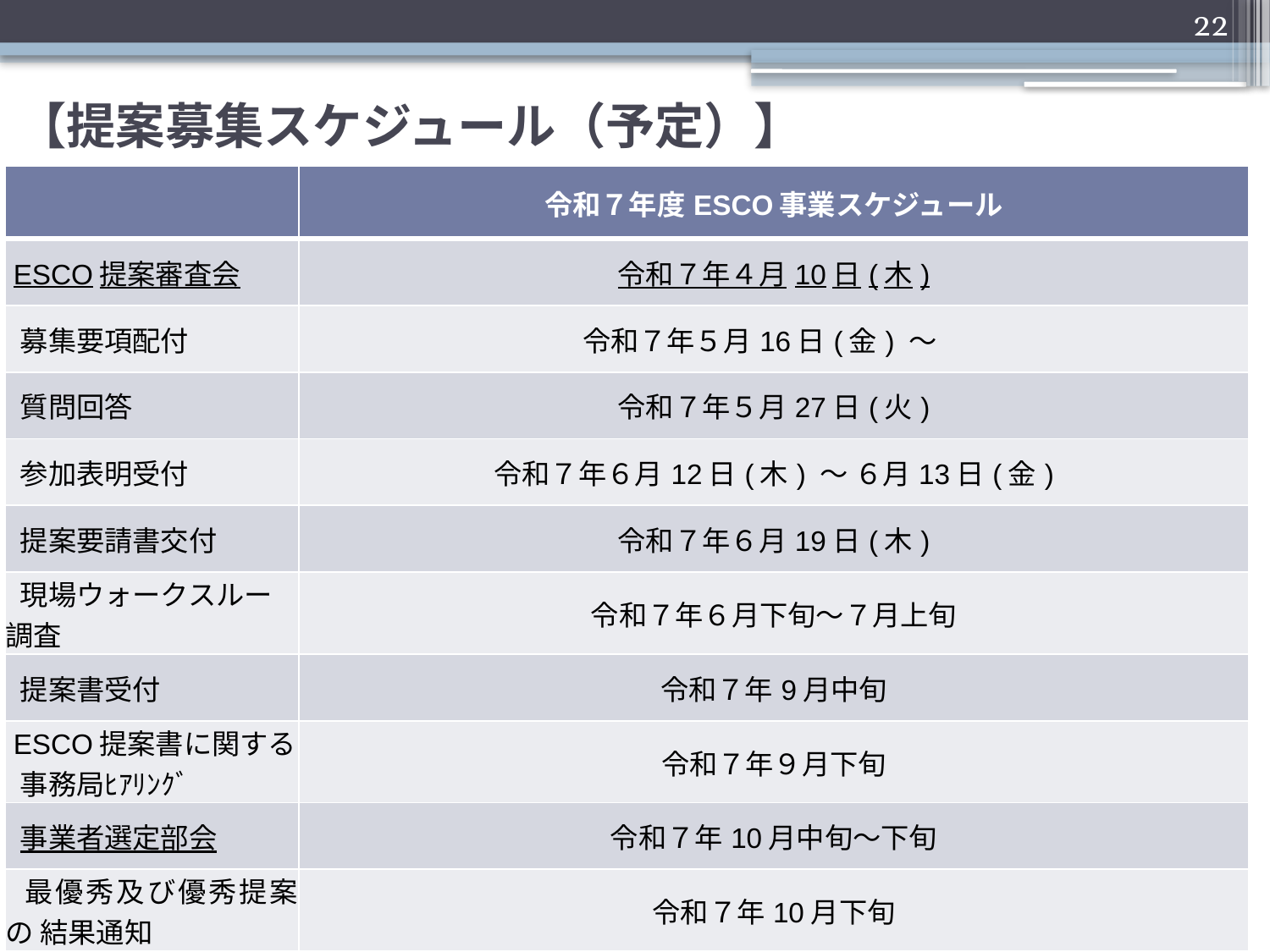

22
# 【提案募集スケジュール（予定）】
|  | 令和７年度ESCO事業スケジュール |
| --- | --- |
| ESCO提案審査会 | 令和７年４月10日(木) |
| 募集要項配付 | 令和７年５月16日(金) ～ |
| 質問回答 | 令和７年５月27日(火) |
| 参加表明受付 | 令和７年６月12日(木) ～ ６月13日(金) |
| 提案要請書交付 | 令和７年６月19日(木) |
| 現場ウォークスルー調査 | 令和７年６月下旬～７月上旬 |
| 提案書受付 | 令和７年9月中旬 |
| ESCO提案書に関する 事務局ﾋｱﾘﾝｸﾞ | 令和７年９月下旬 |
| 事業者選定部会 | 令和７年10月中旬～下旬 |
| 最優秀及び優秀提案の 結果通知 | 令和７年10月下旬 |